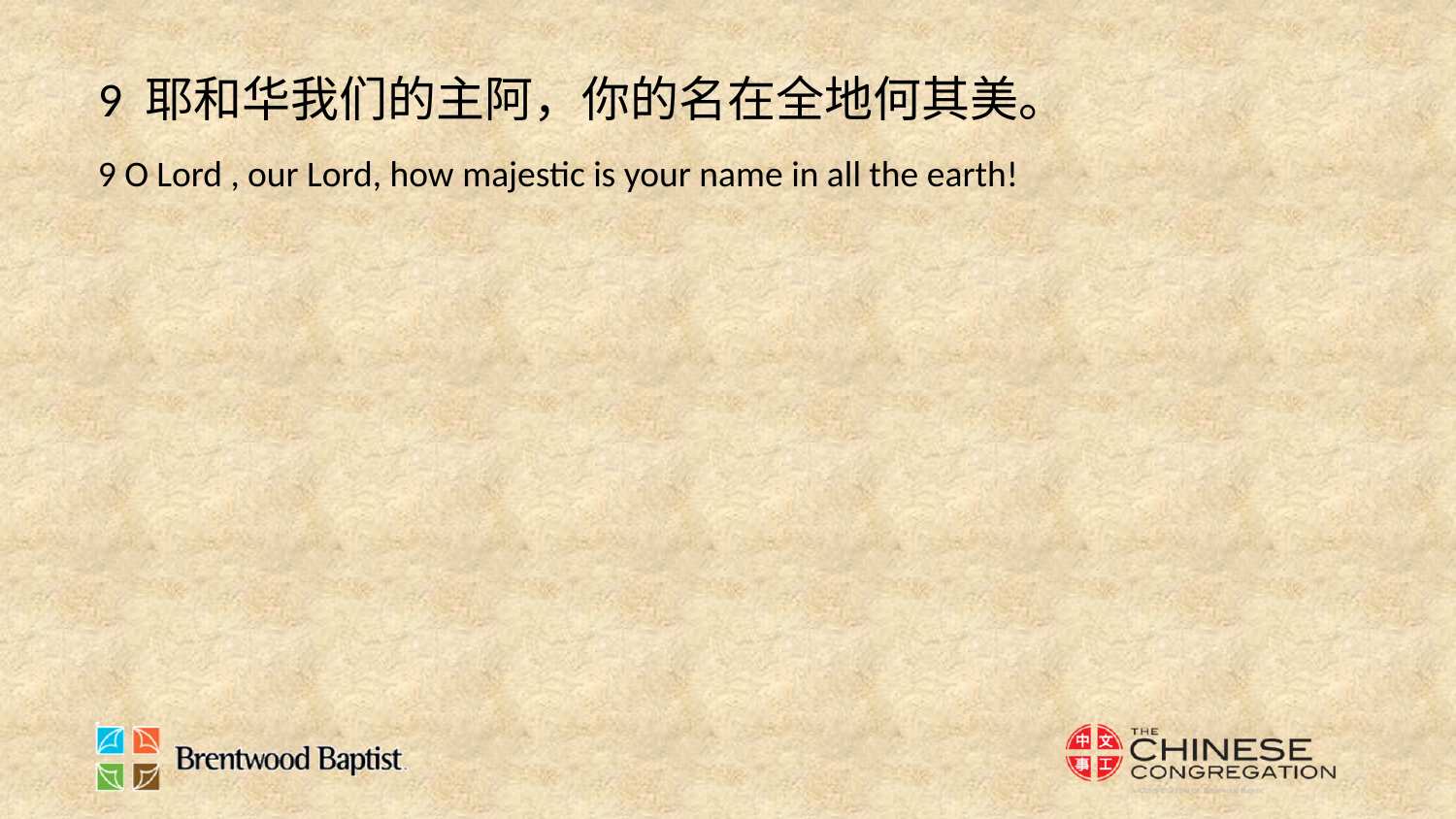

9 耶和华我们的主阿，你的名在全地何其美。

9 O Lord , our Lord, how majestic is your name in all the earth!